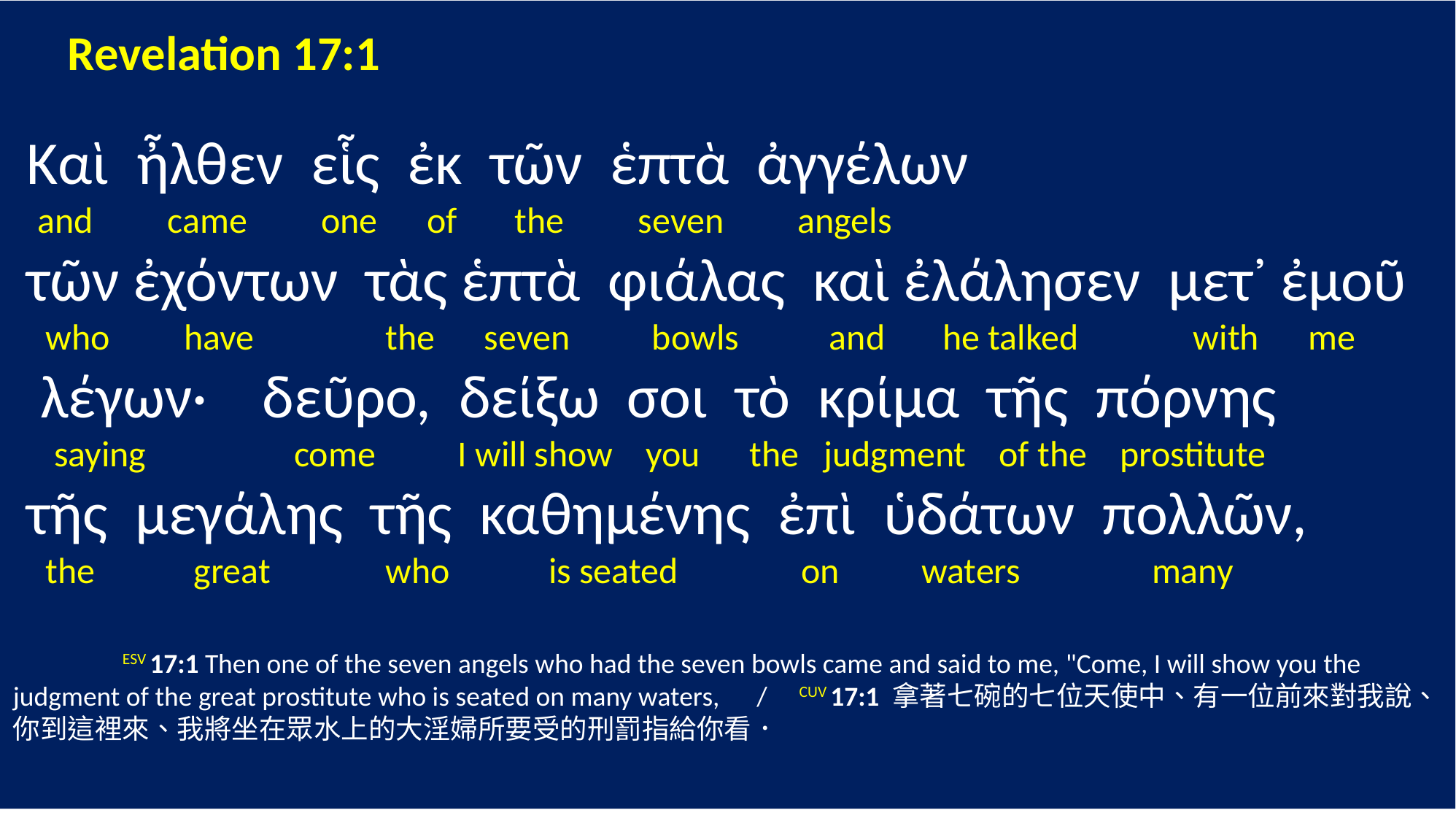

Revelation 17:1

 Καὶ  ἦλθεν  εἷς  ἐκ  τῶν  ἑπτὰ  ἀγγέλων
   and         came         one      of       the         seven         angels
 τῶν ἐχόντων  τὰς ἑπτὰ  φιάλας  καὶ ἐλάλησεν  μετ᾽ ἐμοῦ
    who         have                the      seven          bowls           and       he talked              with      me
  λέγων·    δεῦρο,  δείξω  σοι  τὸ  κρίμα  τῆς  πόρνης
     saying                  come          I will show    you      the   judgment    of the    prostitute
 τῆς  μεγάλης  τῆς  καθημένης  ἐπὶ  ὑδάτων  πολλῶν,
    the            great              who            is seated               on          waters                many

	ESV 17:1 Then one of the seven angels who had the seven bowls came and said to me, "Come, I will show you the judgment of the great prostitute who is seated on many waters,      /     CUV 17:1 拿著七碗的七位天使中、有一位前來對我說、你到這裡來、我將坐在眾水上的大淫婦所要受的刑罰指給你看．